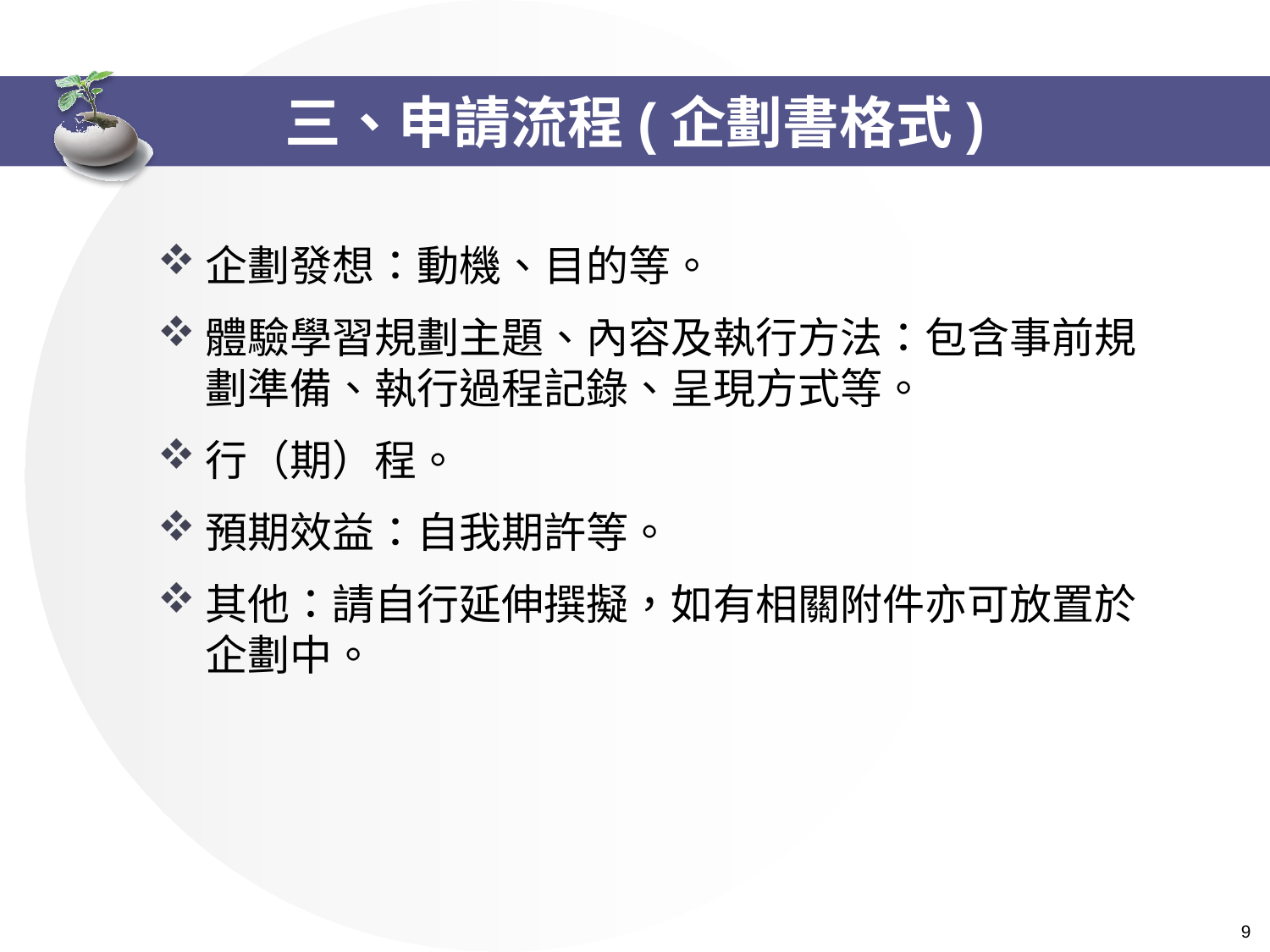

# 三、申請流程(企劃書格式)
企劃發想：動機、目的等。
體驗學習規劃主題、內容及執行方法：包含事前規劃準備、執行過程記錄、呈現方式等。
行（期）程。
預期效益：自我期許等。
其他：請自行延伸撰擬，如有相關附件亦可放置於企劃中。
              9